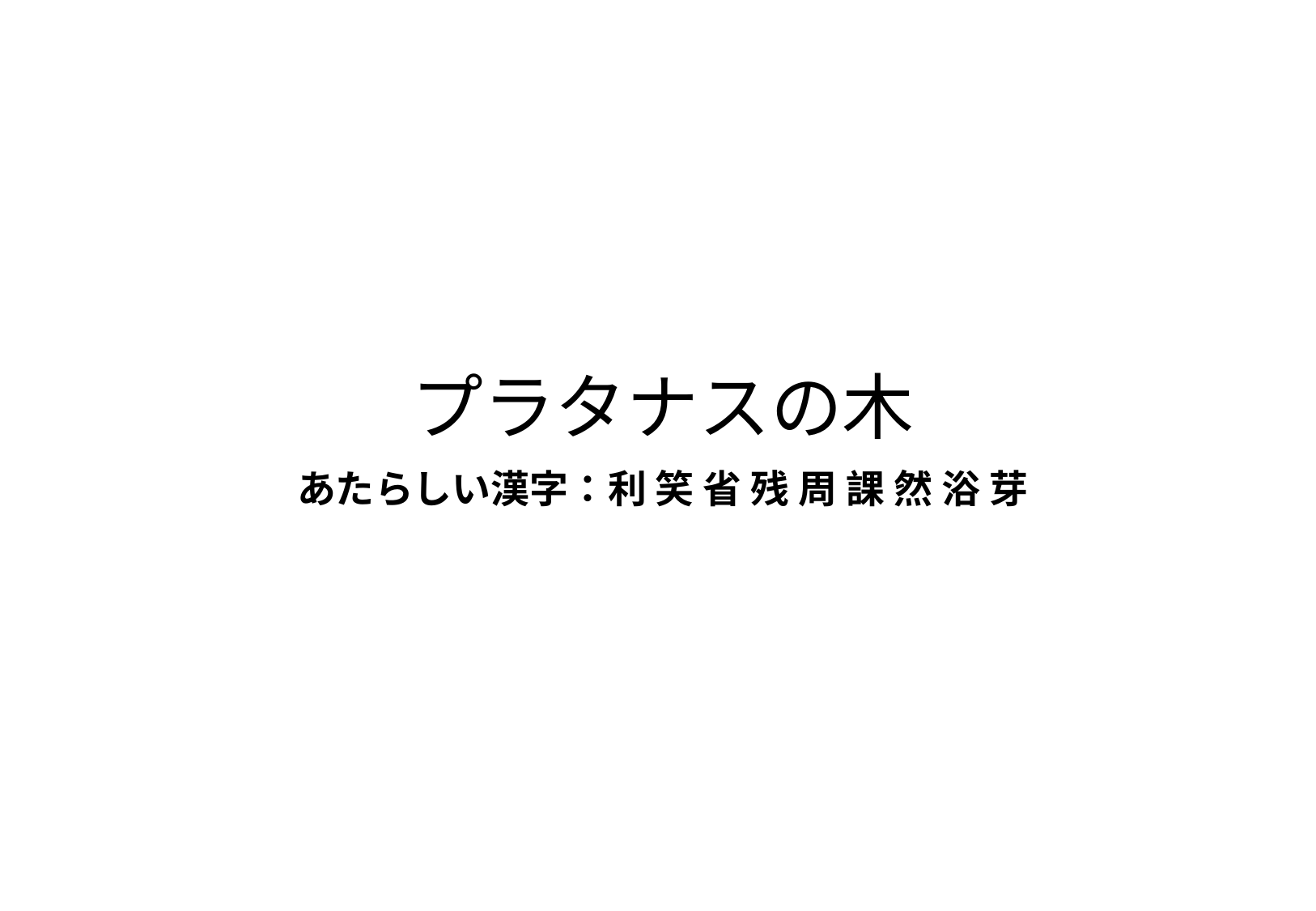

# プラタナスの木
あたらしい漢字：利 笑 省 残 周 課 然 浴 芽